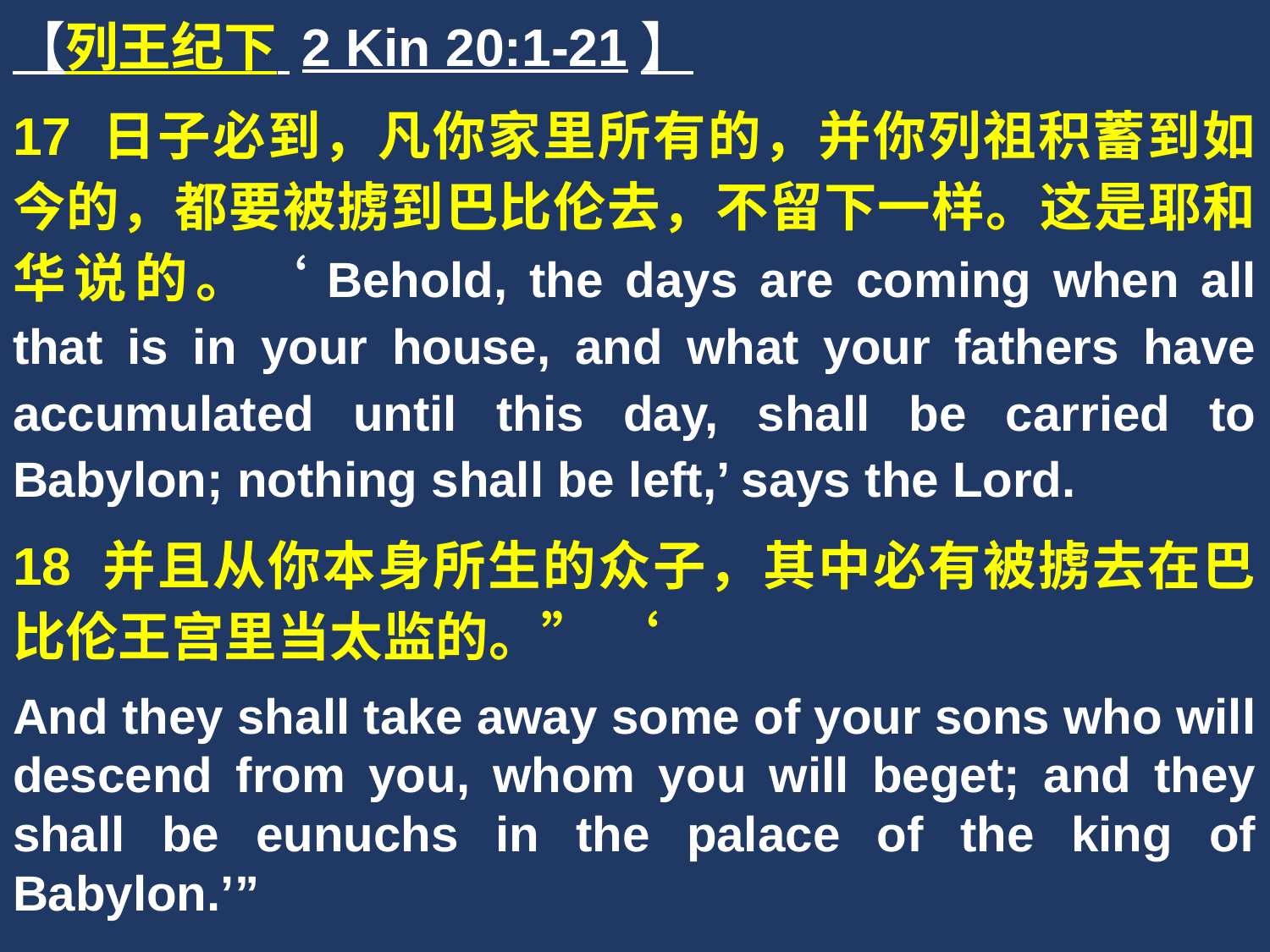

【列王纪下 2 Kin 20:1-21】
17 日子必到，凡你家里所有的，并你列祖积蓄到如今的，都要被掳到巴比伦去，不留下一样。这是耶和华说的。‘Behold, the days are coming when all that is in your house, and what your fathers have accumulated until this day, shall be carried to Babylon; nothing shall be left,’ says the Lord.
18 并且从你本身所生的众子，其中必有被掳去在巴比伦王宫里当太监的。” ‘
And they shall take away some of your sons who will descend from you, whom you will beget; and they shall be eunuchs in the palace of the king of Babylon.’”